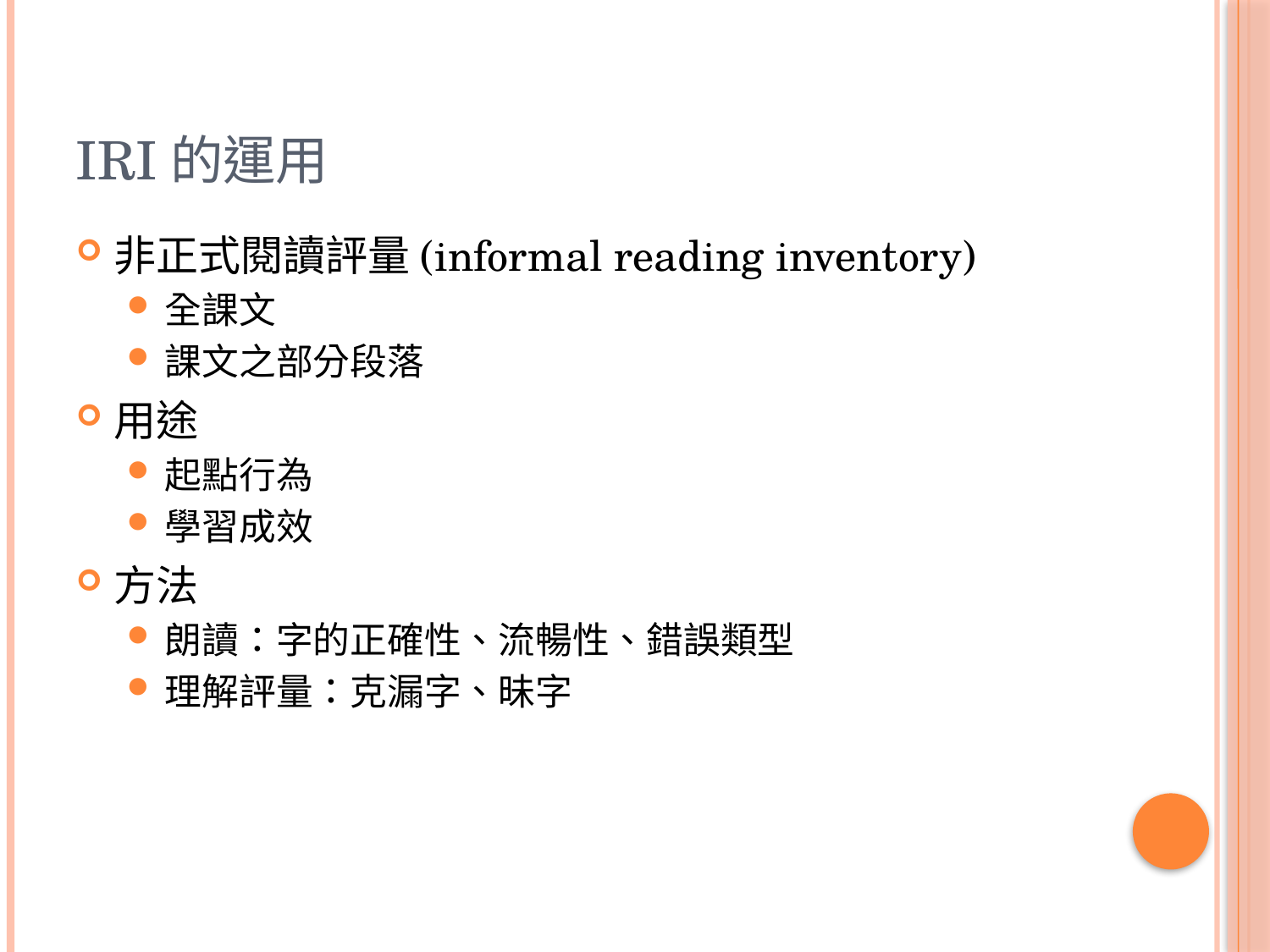

# IRI的運用
非正式閱讀評量(informal reading inventory)
全課文
課文之部分段落
用途
起點行為
學習成效
方法
朗讀：字的正確性、流暢性、錯誤類型
理解評量：克漏字、昧字